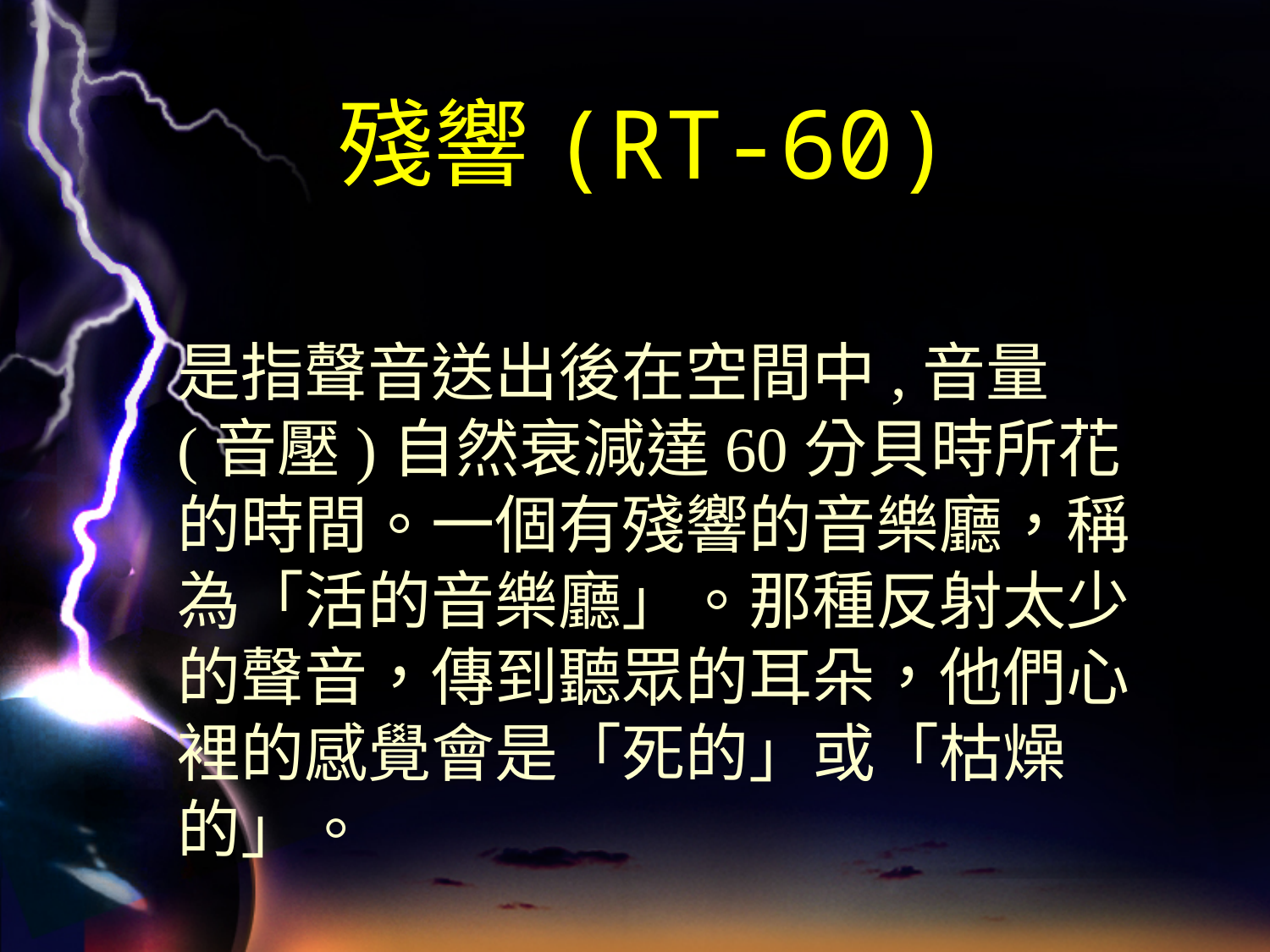

殘響(RT-60)
是指聲音送出後在空間中,音量(音壓)自然衰減達60分貝時所花的時間。一個有殘響的音樂廳，稱為「活的音樂廳」。那種反射太少的聲音，傳到聽眾的耳朵，他們心裡的感覺會是「死的」或「枯燥的」。